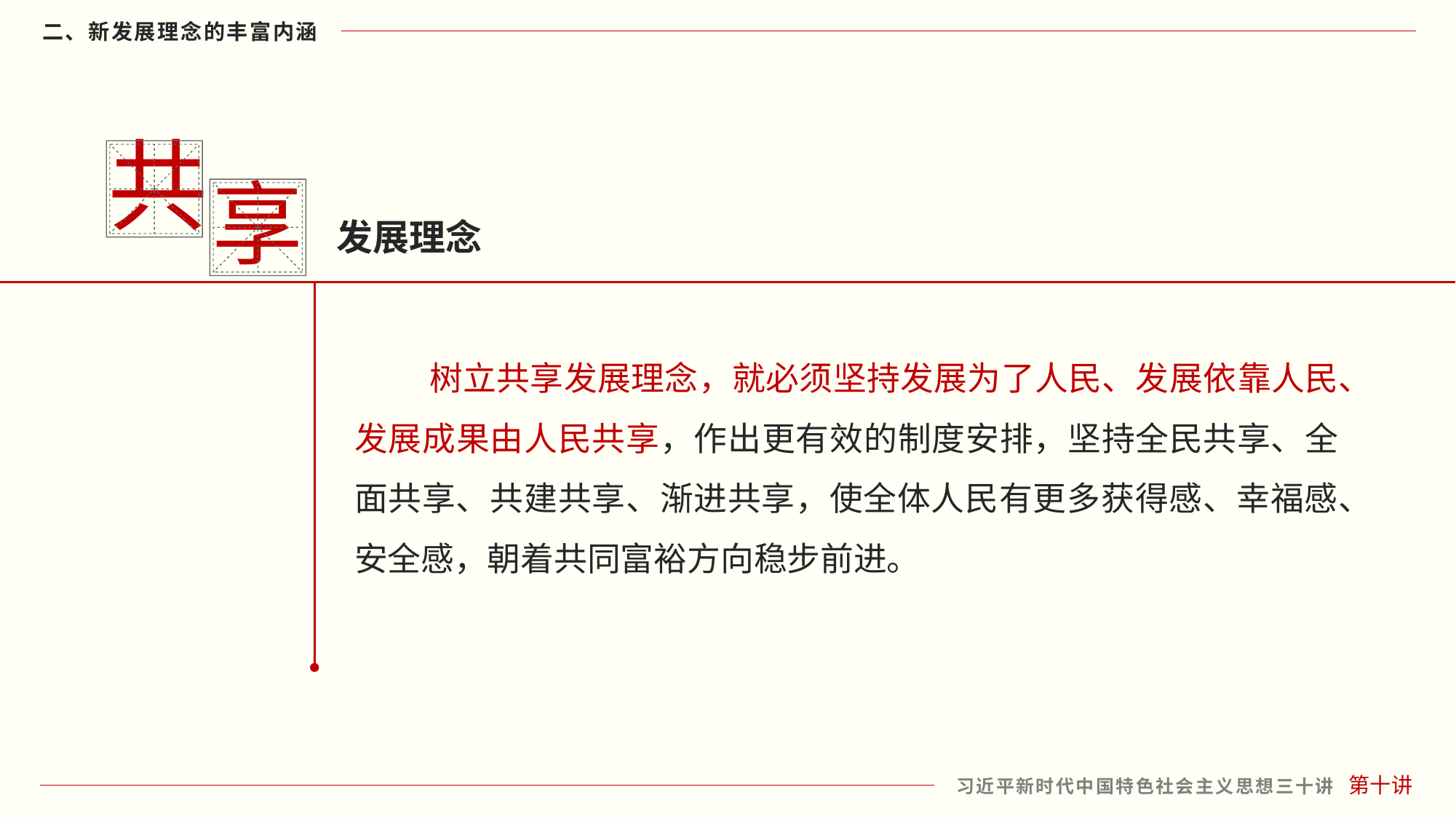

共

享

发展理念
树立共享发展理念，就必须坚持发展为了人民、发展依靠人民、发展成果由人民共享，作出更有效的制度安排，坚持全民共享、全面共享、共建共享、渐进共享，使全体人民有更多获得感、幸福感、安全感，朝着共同富裕方向稳步前进。